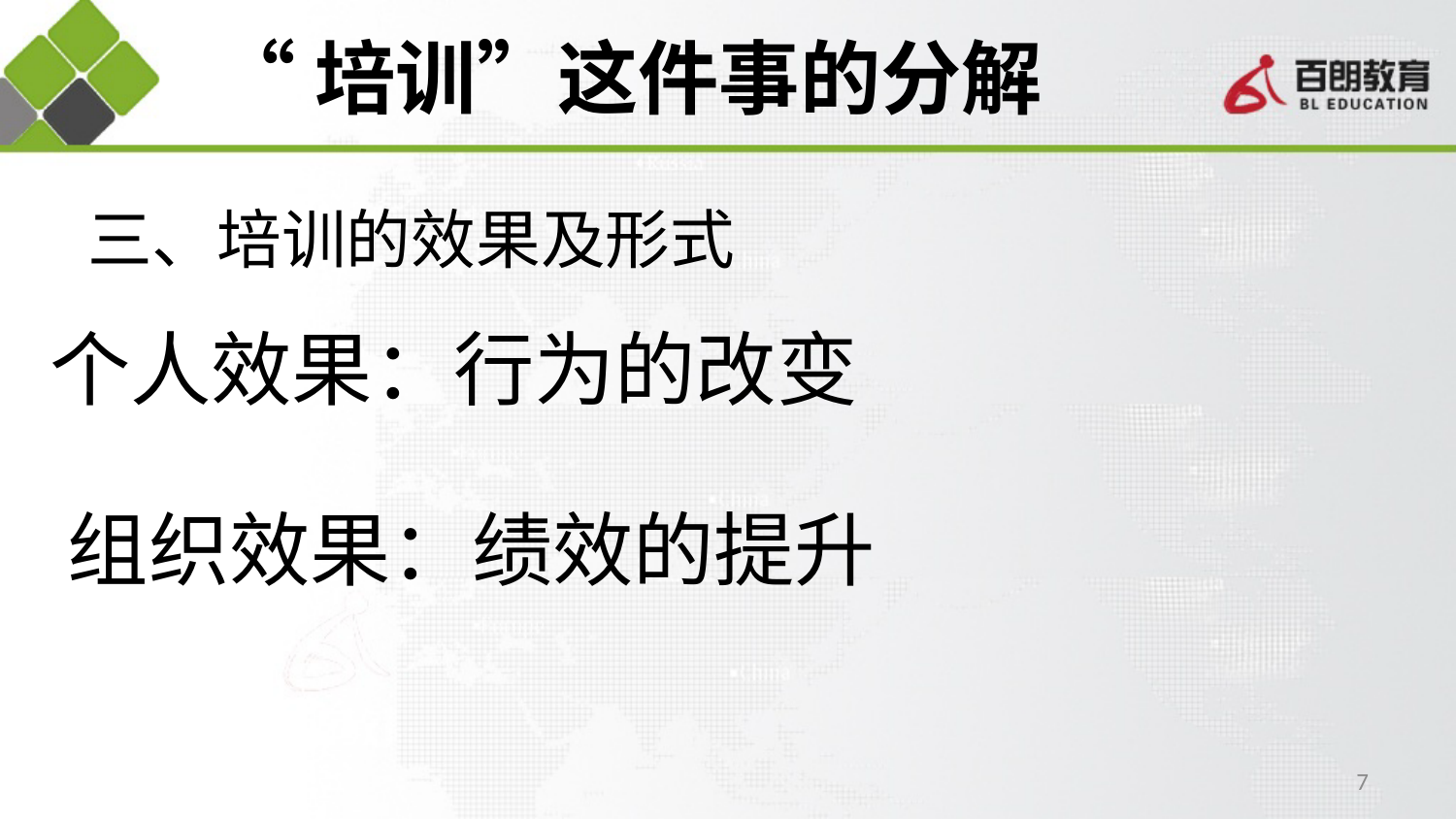

# “培训”这件事的分解
三、培训的效果及形式

个人效果：行为的改变
组织效果：绩效的提升
7